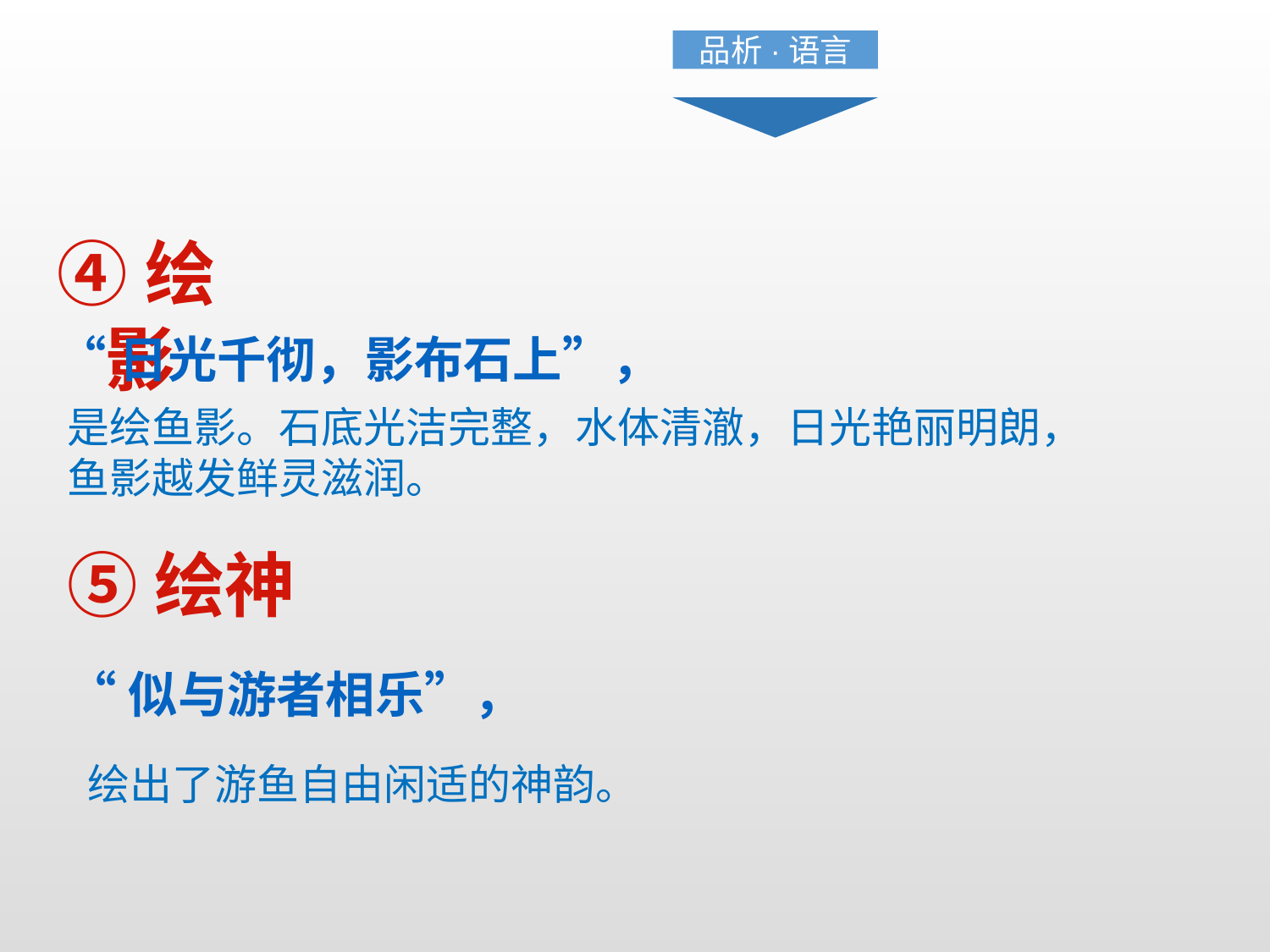

品析·语言

④绘影
“日光千彻，影布石上”，
是绘鱼影。石底光洁完整，水体清澈，日光艳丽明朗，鱼影越发鲜灵滋润。
⑤绘神
“似与游者相乐”，
绘出了游鱼自由闲适的神韵。